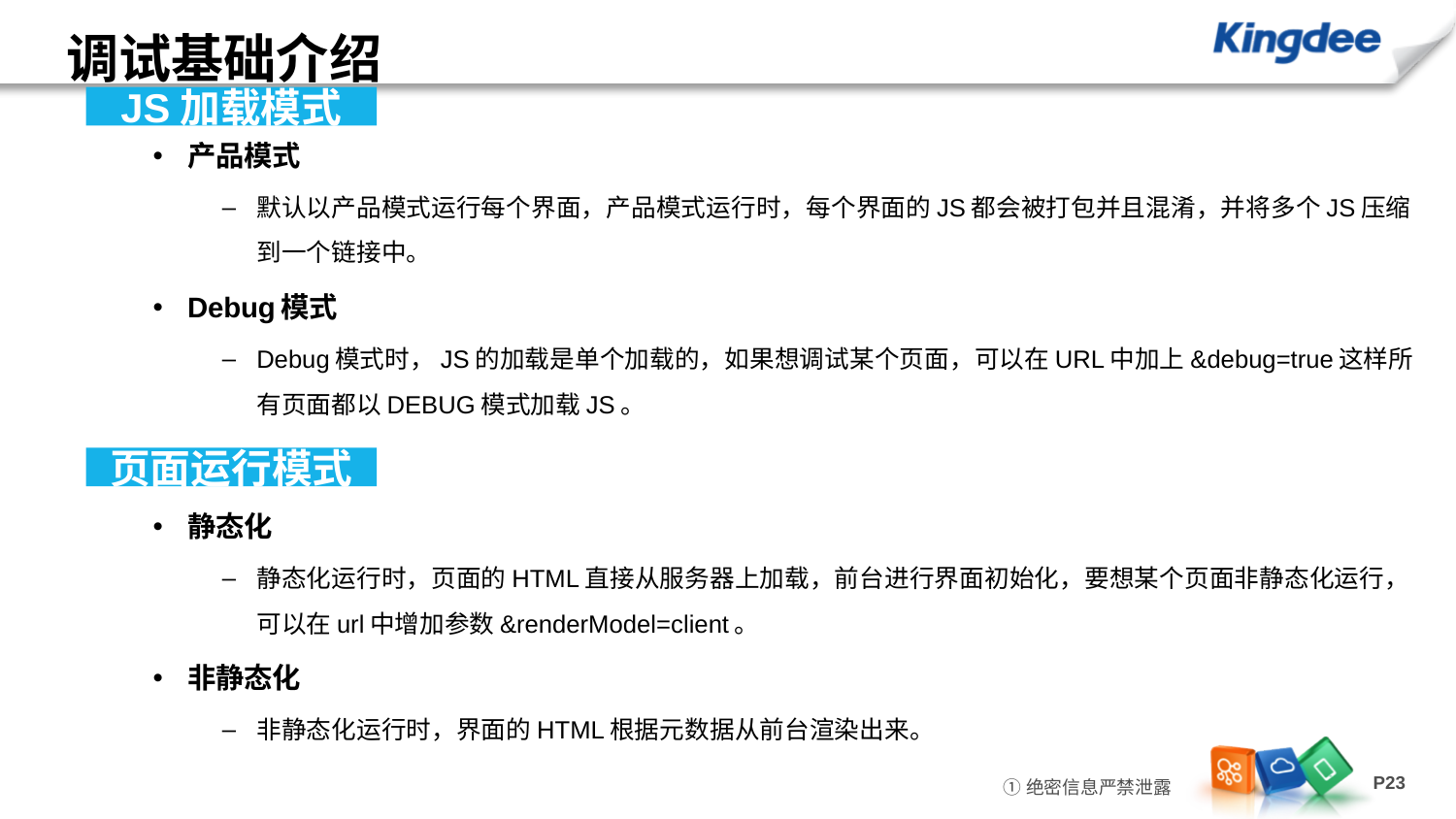

# 调试基础介绍

产品模式
默认以产品模式运行每个界面，产品模式运行时，每个界面的JS都会被打包并且混淆，并将多个JS压缩到一个链接中。
Debug模式
Debug模式时，JS的加载是单个加载的，如果想调试某个页面，可以在URL中加上&debug=true这样所有页面都以DEBUG模式加载JS。

静态化
静态化运行时，页面的HTML直接从服务器上加载，前台进行界面初始化，要想某个页面非静态化运行，可以在url中增加参数&renderModel=client。
非静态化
非静态化运行时，界面的HTML根据元数据从前台渲染出来。

JS加载模式
页面运行模式